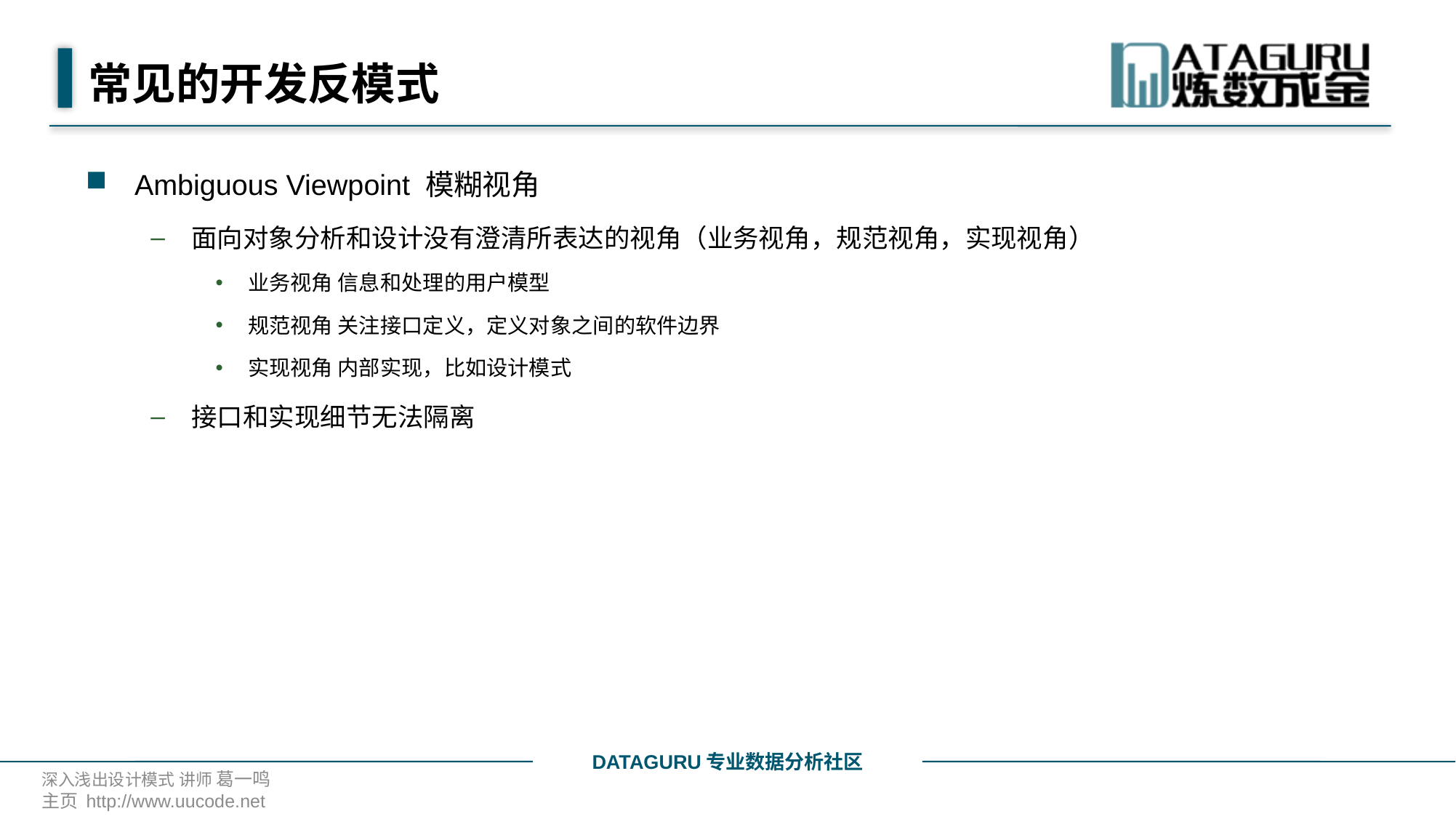

# 常见的开发反模式
Ambiguous Viewpoint 模糊视角
面向对象分析和设计没有澄清所表达的视角（业务视角，规范视角，实现视角）
业务视角 信息和处理的用户模型
规范视角 关注接口定义，定义对象之间的软件边界
实现视角 内部实现，比如设计模式
接口和实现细节无法隔离